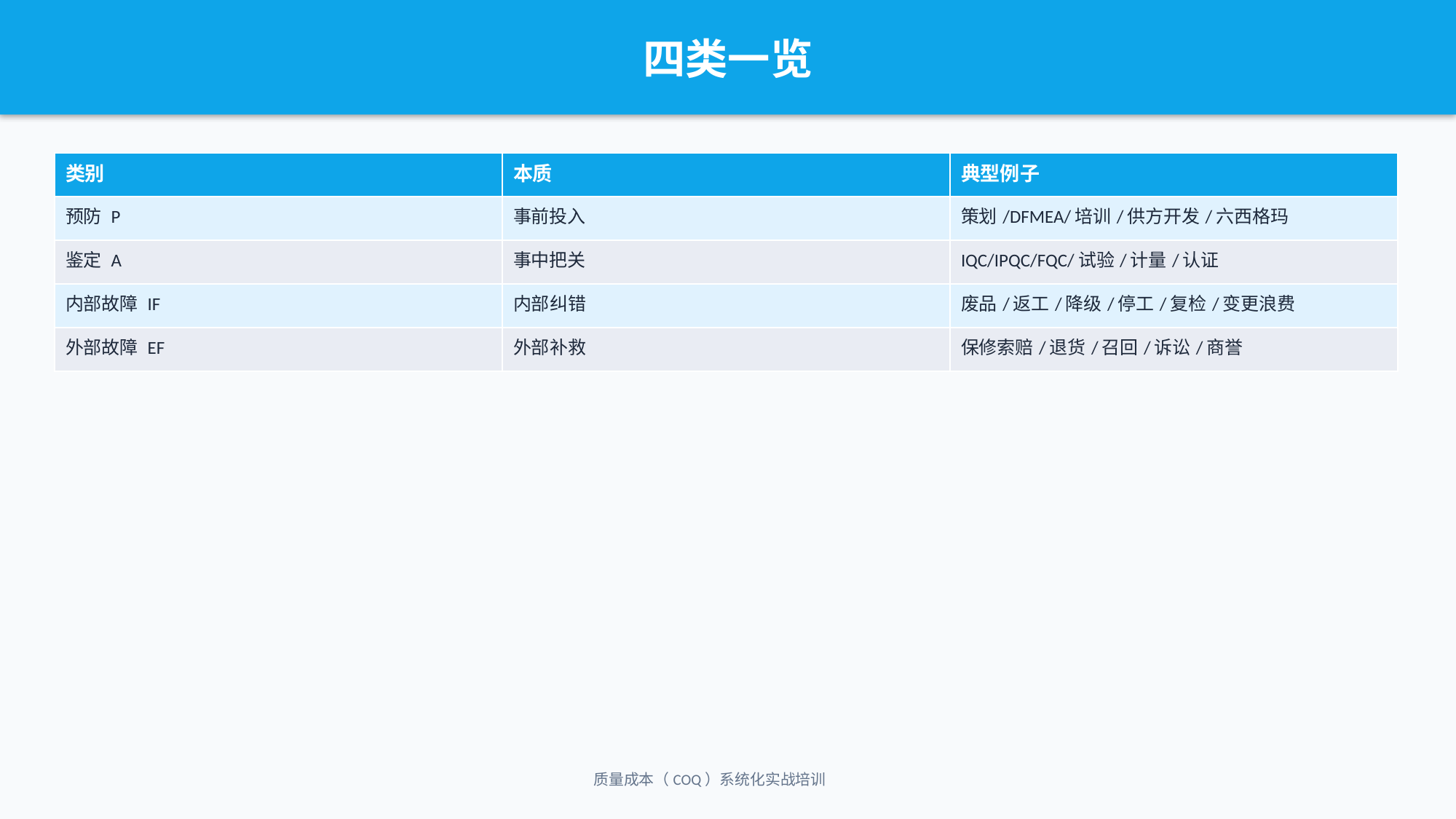

四类一览
| 类别 | 本质 | 典型例子 |
| --- | --- | --- |
| 预防 P | 事前投入 | 策划/DFMEA/培训/供方开发/六西格玛 |
| 鉴定 A | 事中把关 | IQC/IPQC/FQC/试验/计量/认证 |
| 内部故障 IF | 内部纠错 | 废品/返工/降级/停工/复检/变更浪费 |
| 外部故障 EF | 外部补救 | 保修索赔/退货/召回/诉讼/商誉 |
质量成本（COQ）系统化实战培训